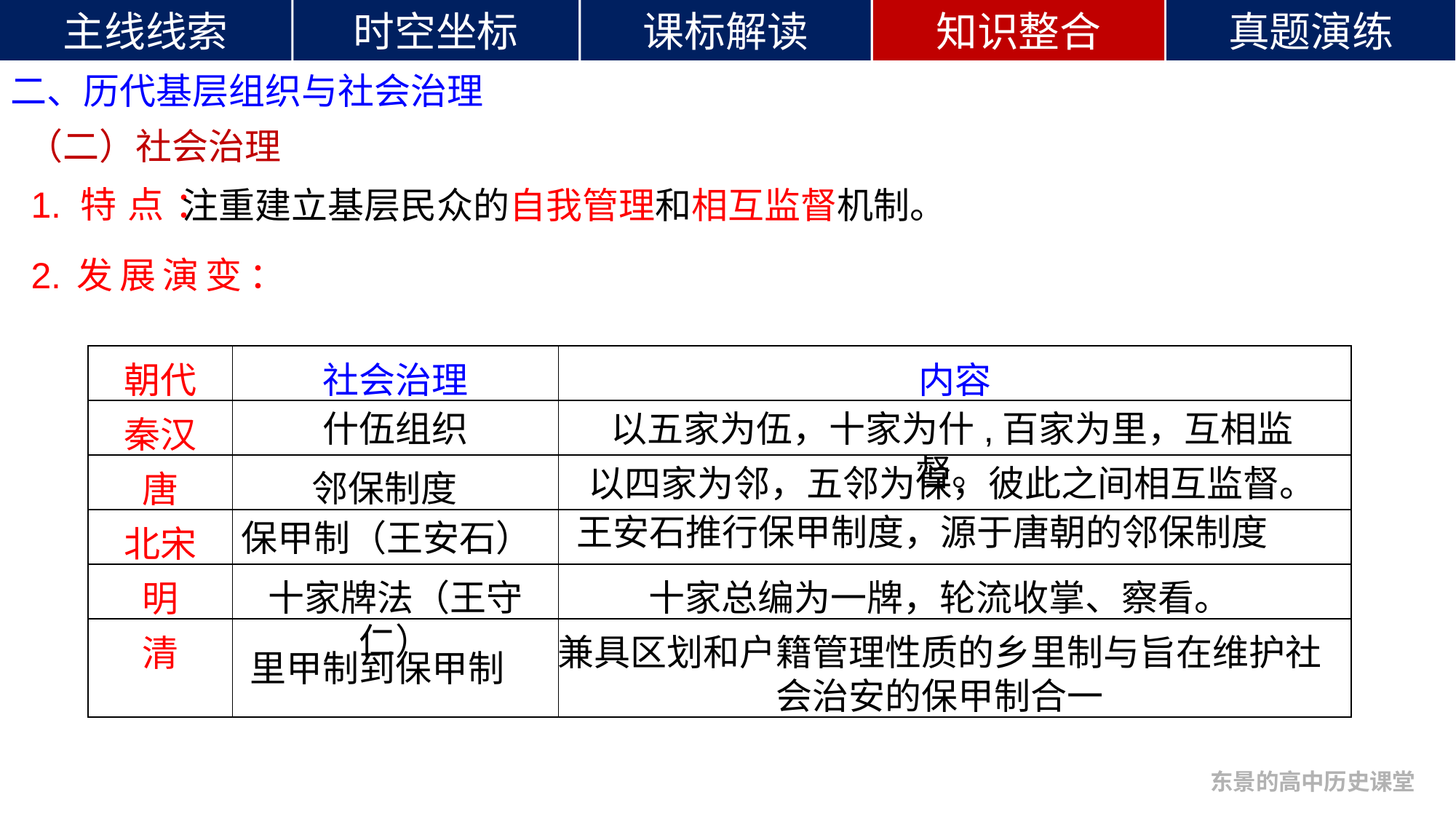

二、历代基层组织与社会治理
（二）社会治理
1.特点：
注重建立基层民众的自我管理和相互监督机制。
2.发展演变：
| 朝代 | 社会治理 | 内容 |
| --- | --- | --- |
| 秦汉 |  |  |
| 唐 |  |  |
| 北宋 |  |  |
| 明 |  |  |
| 清 |  |  |
什伍组织
以五家为伍，十家为什,百家为里，互相监督。
以四家为邻，五邻为保，彼此之间相互监督。
邻保制度
王安石推行保甲制度，源于唐朝的邻保制度
保甲制（王安石）
十家牌法（王守仁）
十家总编为一牌，轮流收掌、察看。
兼具区划和户籍管理性质的乡里制与旨在维护社会治安的保甲制合一
里甲制到保甲制